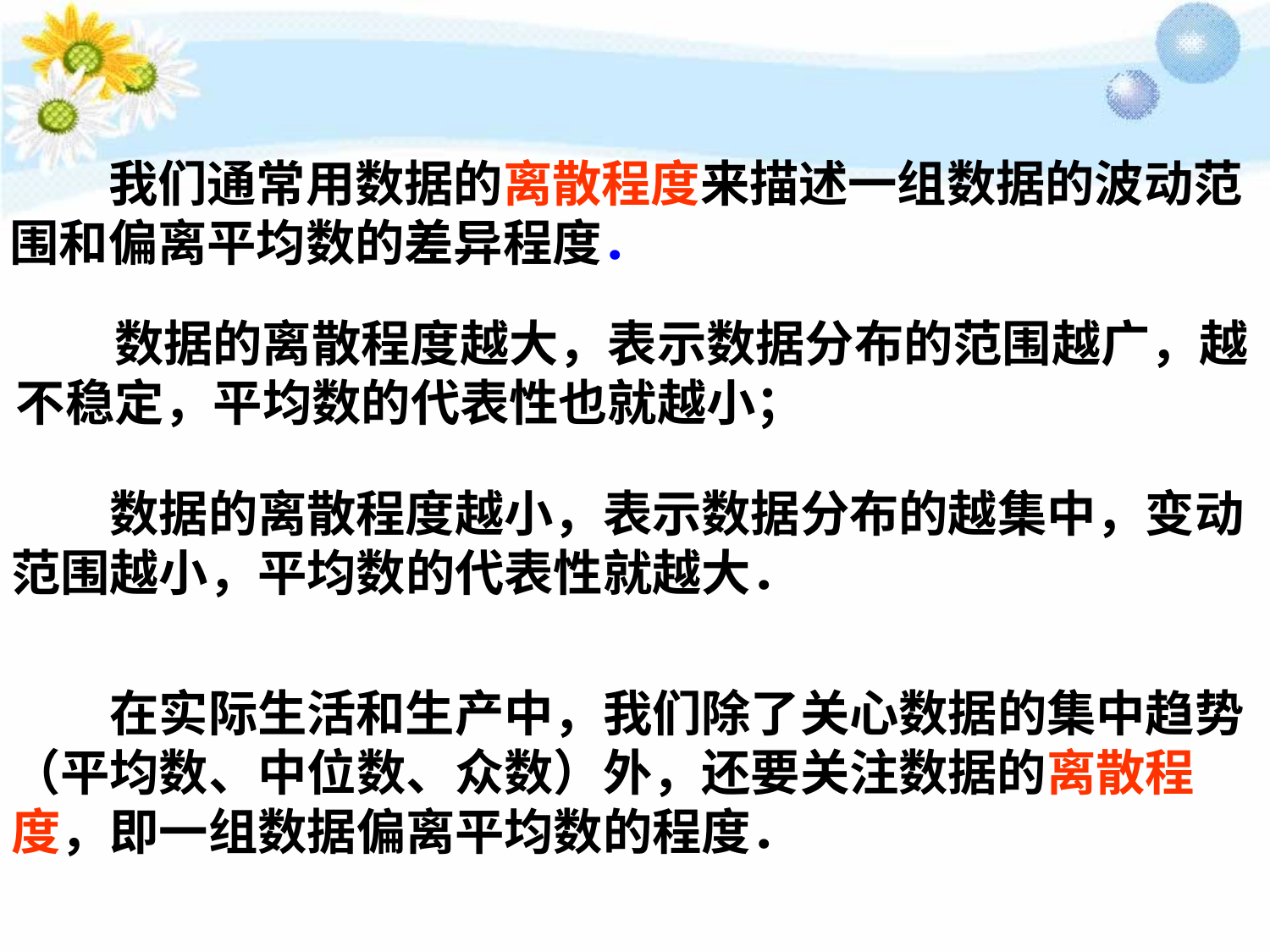

我们通常用数据的离散程度来描述一组数据的波动范围和偏离平均数的差异程度．
　　数据的离散程度越大，表示数据分布的范围越广，越不稳定，平均数的代表性也就越小；
　　数据的离散程度越小，表示数据分布的越集中，变动范围越小，平均数的代表性就越大．
　　在实际生活和生产中，我们除了关心数据的集中趋势（平均数、中位数、众数）外，还要关注数据的离散程度，即一组数据偏离平均数的程度．